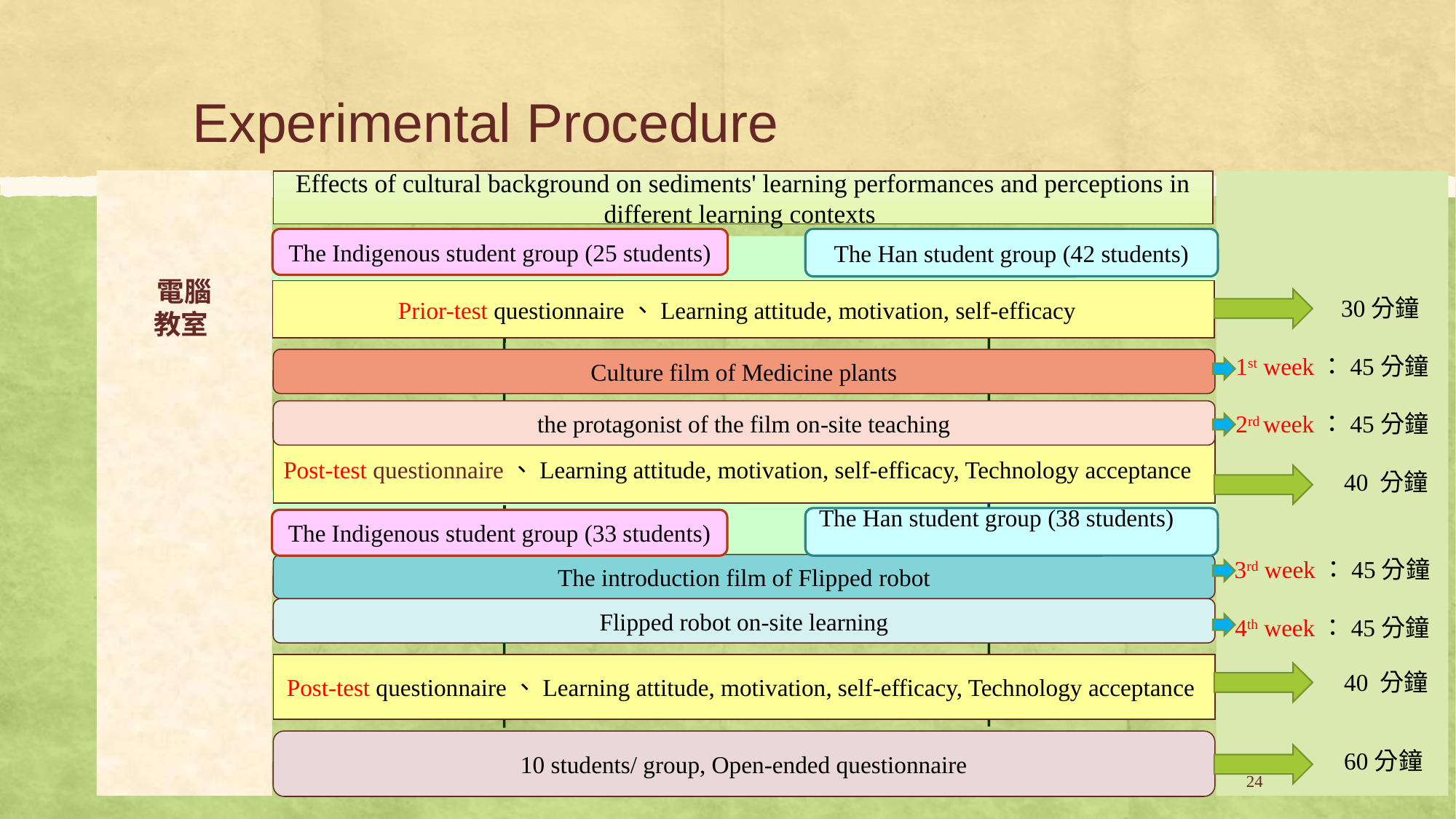

# Experimental Procedure

電腦
教室
Effects of cultural background on sediments' learning performances and perceptions in different learning contexts

                30分鐘

1st week：45分鐘

2rd week：45分鐘

                  40 分鐘

3rd week：45分鐘

4th week：45分鐘

                  40 分鐘

                 60分鐘

The Indigenous student group (25 students)
The Han student group (42 students)

Culture film of Medicine plants

Post-test questionnaire、Learning attitude, motivation, self-efficacy, Technology acceptance

Post-test questionnaire、Learning attitude, motivation, self-efficacy, Technology acceptance

10 students/ group, Open-ended questionnaire
Prior-test questionnaire、Learning attitude, motivation, self-efficacy

the protagonist of the film on-site teaching

The Han student group (38 students)
The Indigenous student group (33 students)
The introduction film of Flipped robot

Flipped robot on-site learning

24